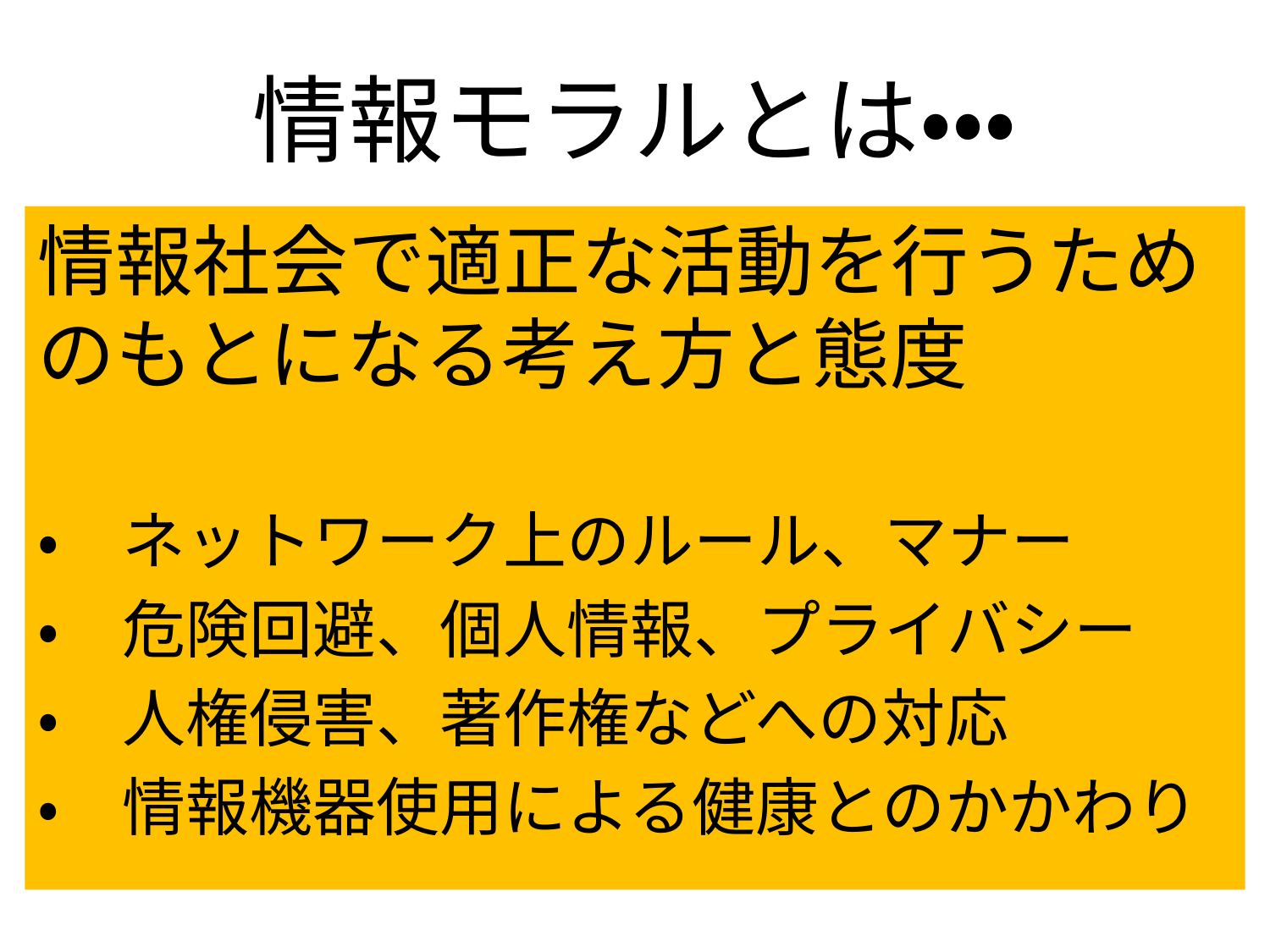

# 情報モラルとは・・・
情報社会で適正な活動を行うためのもとになる考え方と態度

・　ネットワーク上のルール、マナー
・　危険回避、個人情報、プライバシー
・　人権侵害、著作権などへの対応
・　情報機器使用による健康とのかかわり